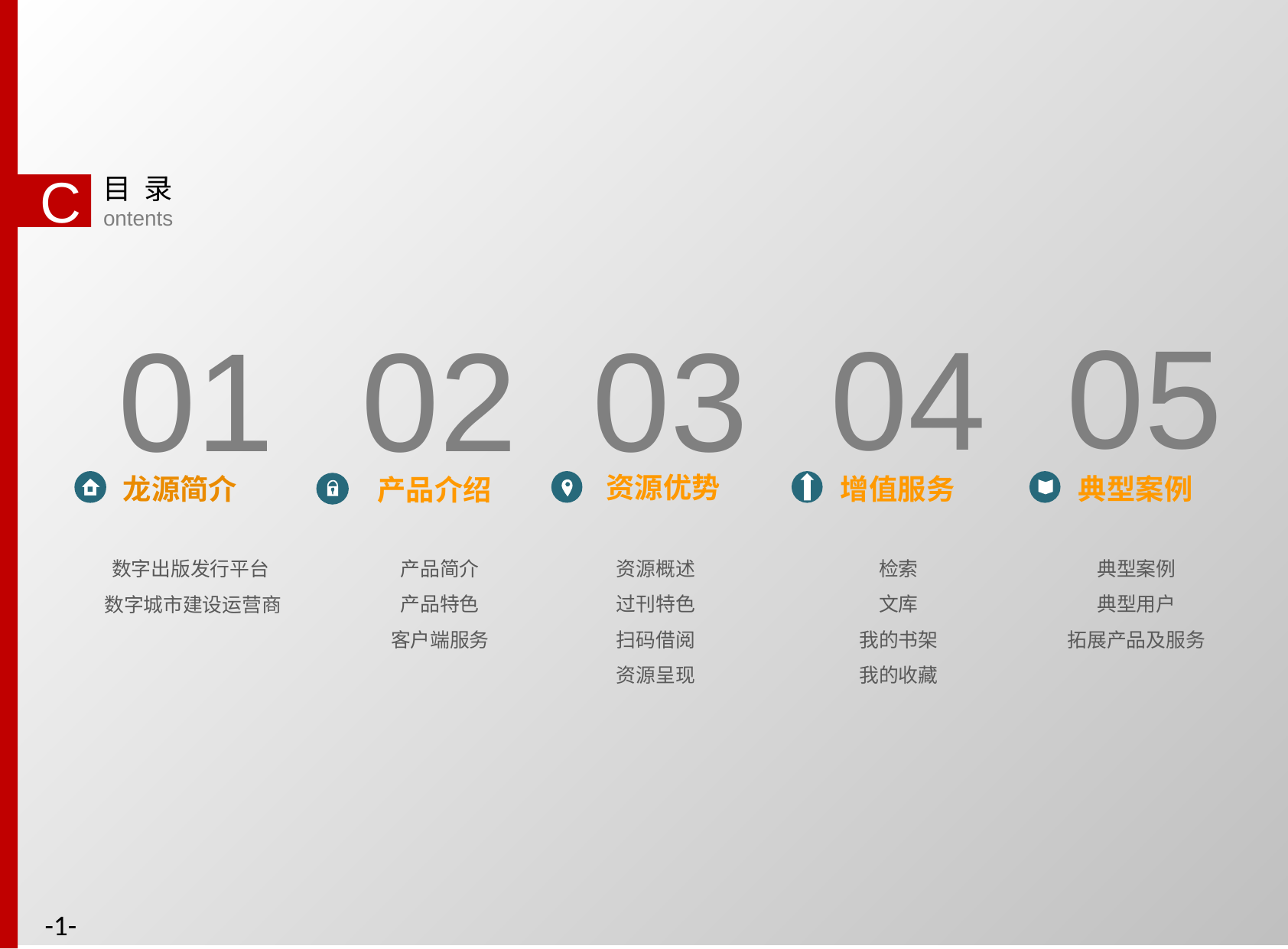

C
目  录

ontents
05
典型案例
04
增值服务
01
龙源简介
02
产品介绍
03
资源优势

产品简介
产品特色
客户端服务
资源概述
过刊特色
扫码借阅
资源呈现
检索
文库
我的书架
我的收藏
典型案例
典型用户
拓展产品及服务
数字出版发行平台
数字城市建设运营商
-1-